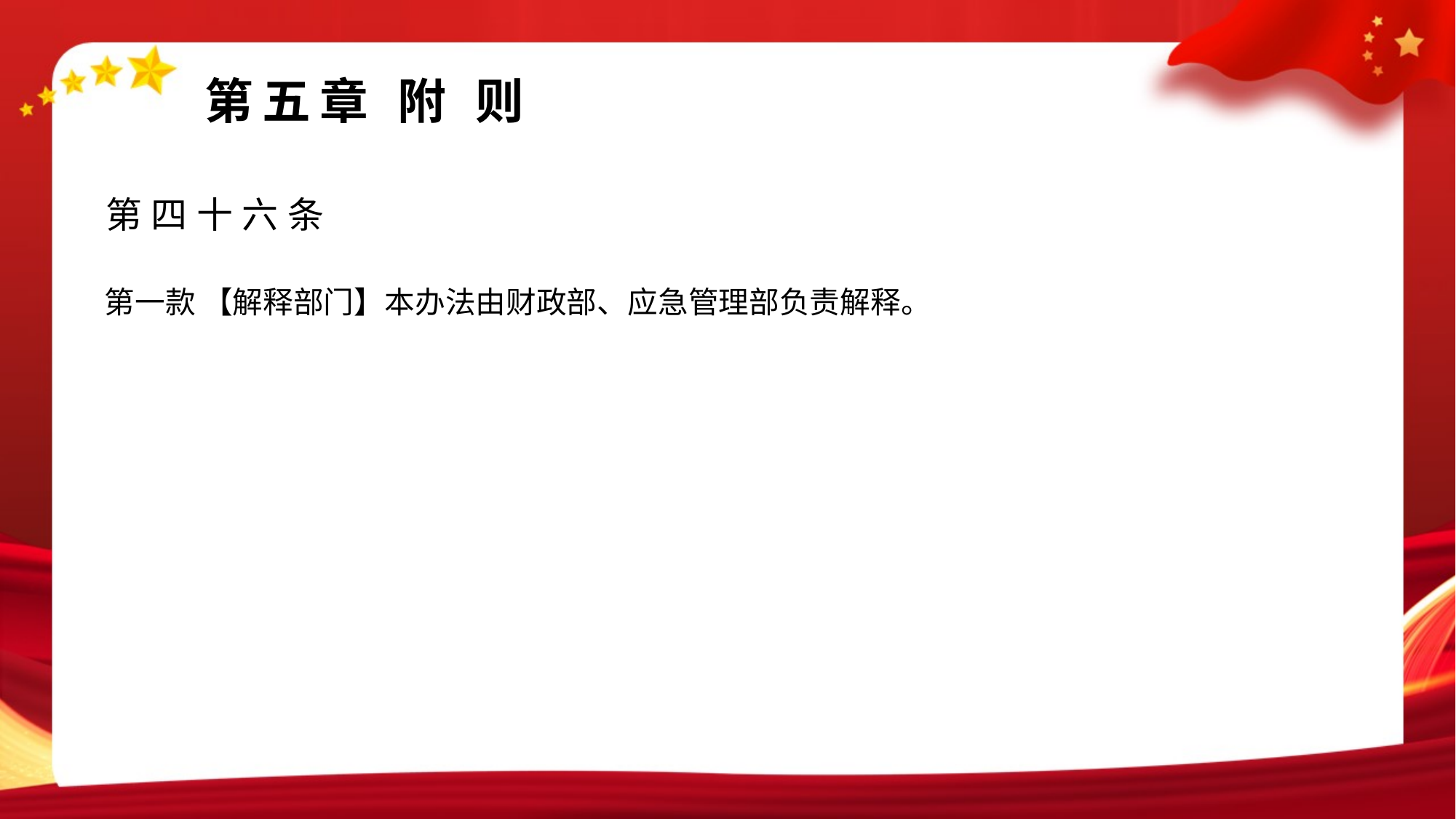

#
第五章 附 则
第四十六条
第一款 【解释部门】本办法由财政部、应急管理部负责解释。